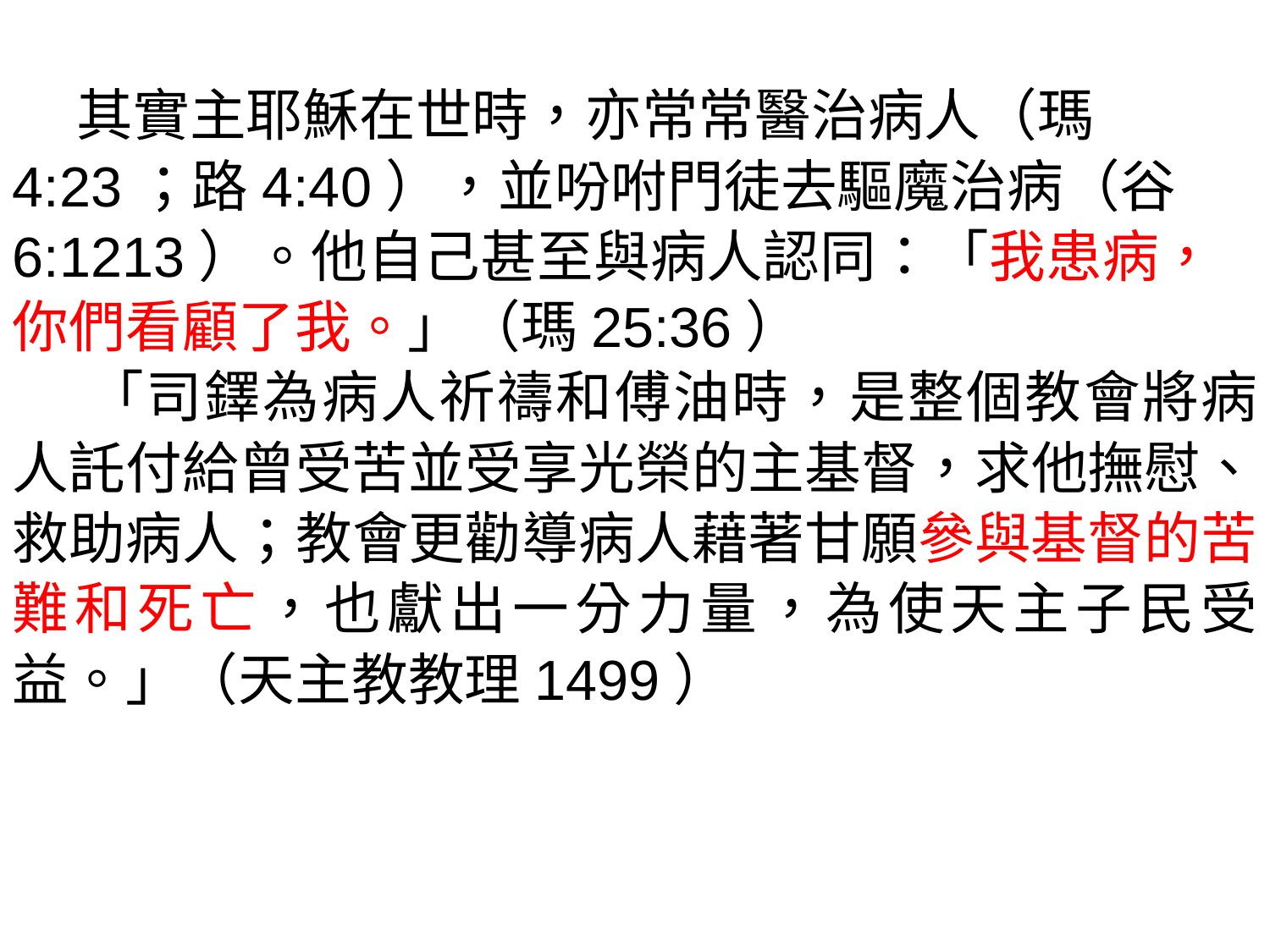

其實主耶穌在世時，亦常常醫治病人（瑪4:23；路4:40），並吩咐門徒去驅魔治病（谷6:1213）。他自己甚至與病人認同：「我患病，你們看顧了我。」（瑪25:36）
    「司鐸為病人祈禱和傅油時，是整個教會將病人託付給曾受苦並受享光榮的主基督，求他撫慰、救助病人；教會更勸導病人藉著甘願參與基督的苦難和死亡，也獻出一分力量，為使天主子民受益。」（天主教教理1499）